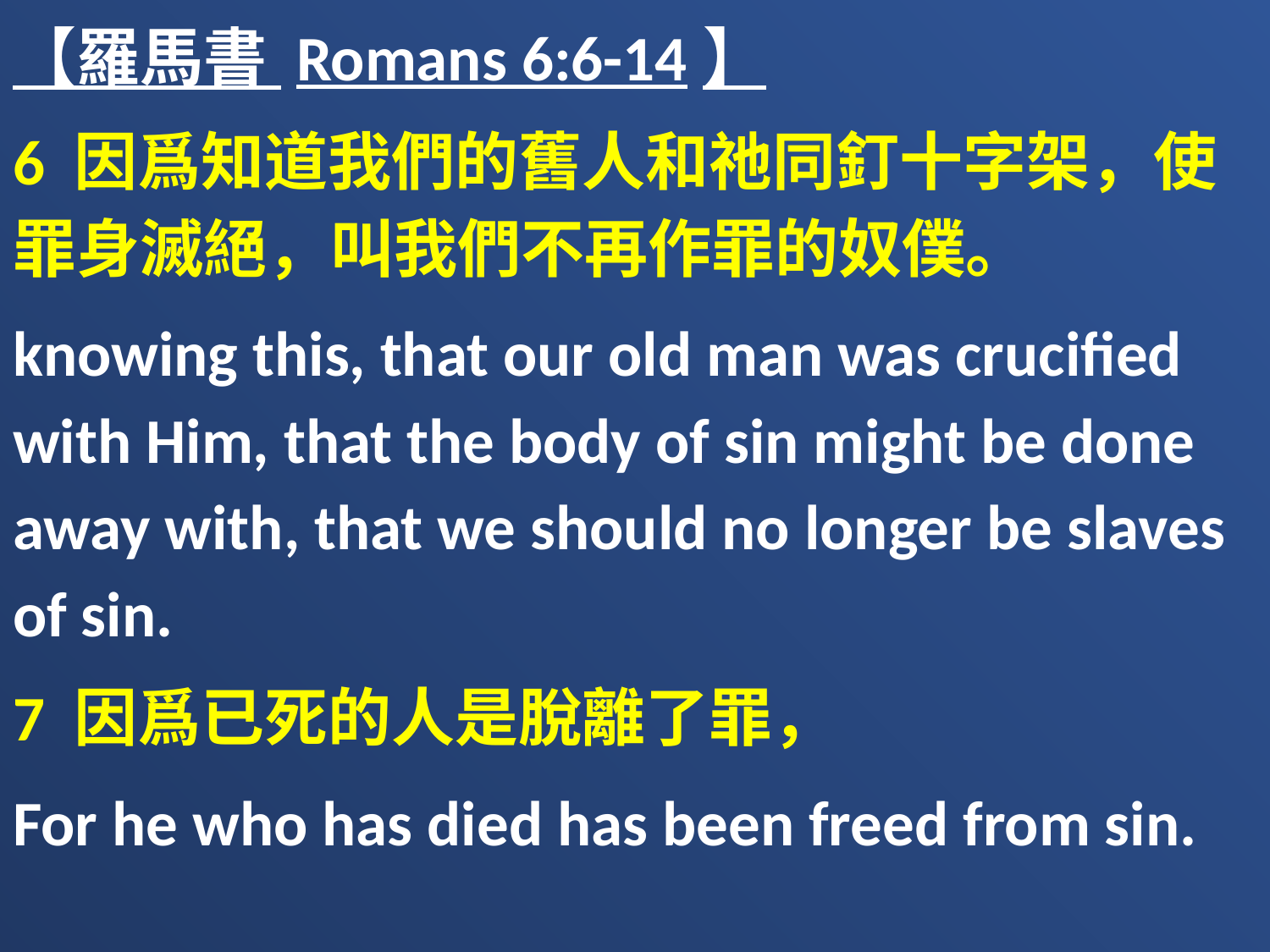

【羅馬書 Romans 6:6-14】
6 因爲知道我們的舊人和祂同釘十字架，使罪身滅絕，叫我們不再作罪的奴僕。
knowing this, that our old man was crucified with Him, that the body of sin might be done away with, that we should no longer be slaves of sin.
7 因爲已死的人是脫離了罪，
For he who has died has been freed from sin.